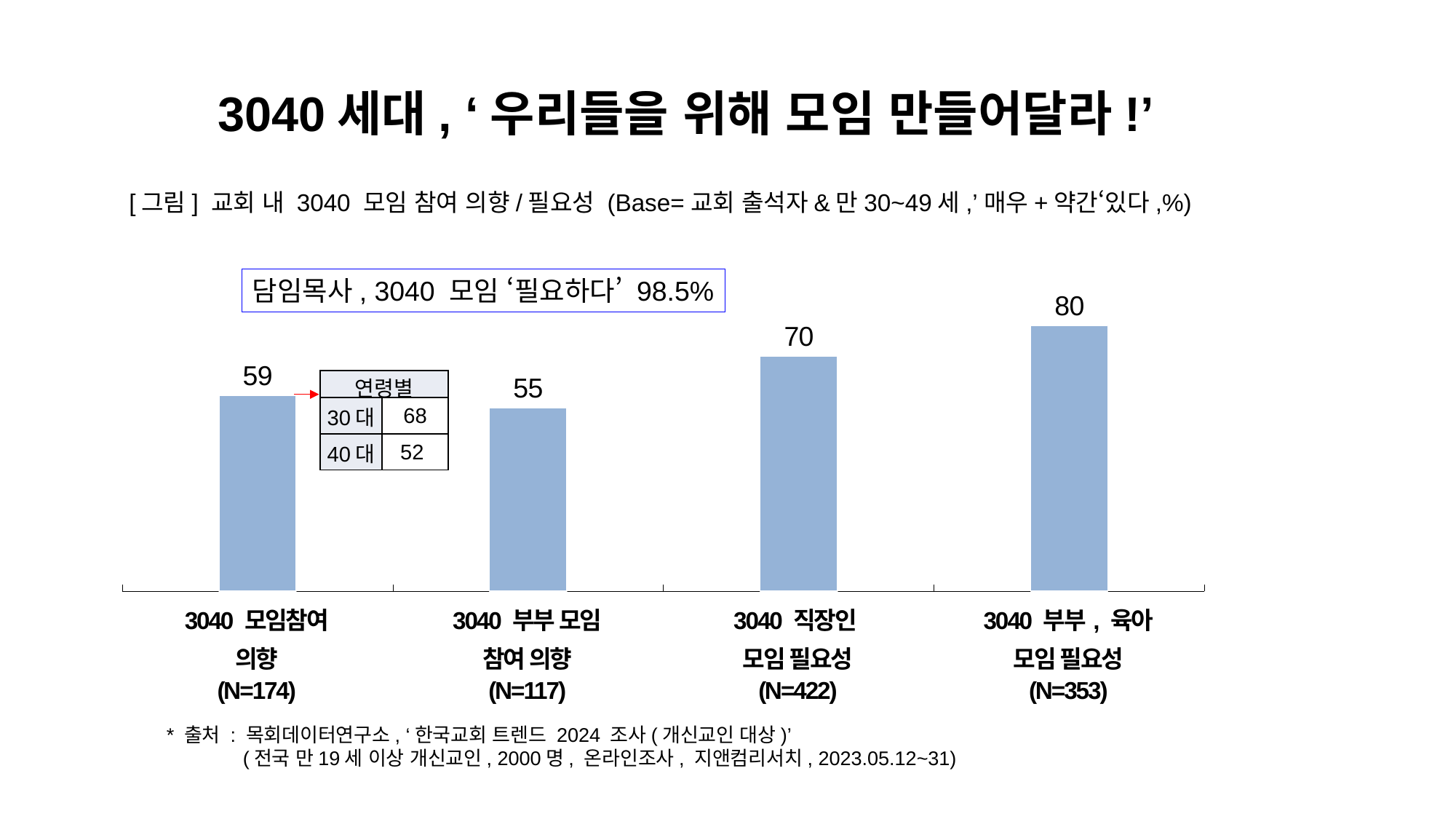

3040세대, ‘우리들을 위해 모임 만들어달라!’
[그림] 교회 내 3040 모임 참여 의향/필요성 (Base=교회 출석자&만30~49세,’매우+약간‘있다,%)

### Chart

| Category | 개신교인 |
|---|---|
담임목사, 3040 모임 ‘필요하다’ 98.5%
| 연령별 |  |
| --- | --- |
| 30대 | 68 |
| 40대 | 52 |
| 3040 모임참여 의향 (N=174) | 3040 부부 모임 참여 의향 (N=117) | 3040 직장인 모임 필요성 (N=422) | 3040 부부, 육아 모임 필요성 (N=353) |
| --- | --- | --- | --- |
* 출처 : 목회데이터연구소, ‘한국교회 트렌드 2024 조사(개신교인 대상)’
              (전국 만19세 이상 개신교인, 2000명, 온라인조사, 지앤컴리서치, 2023.05.12~31)